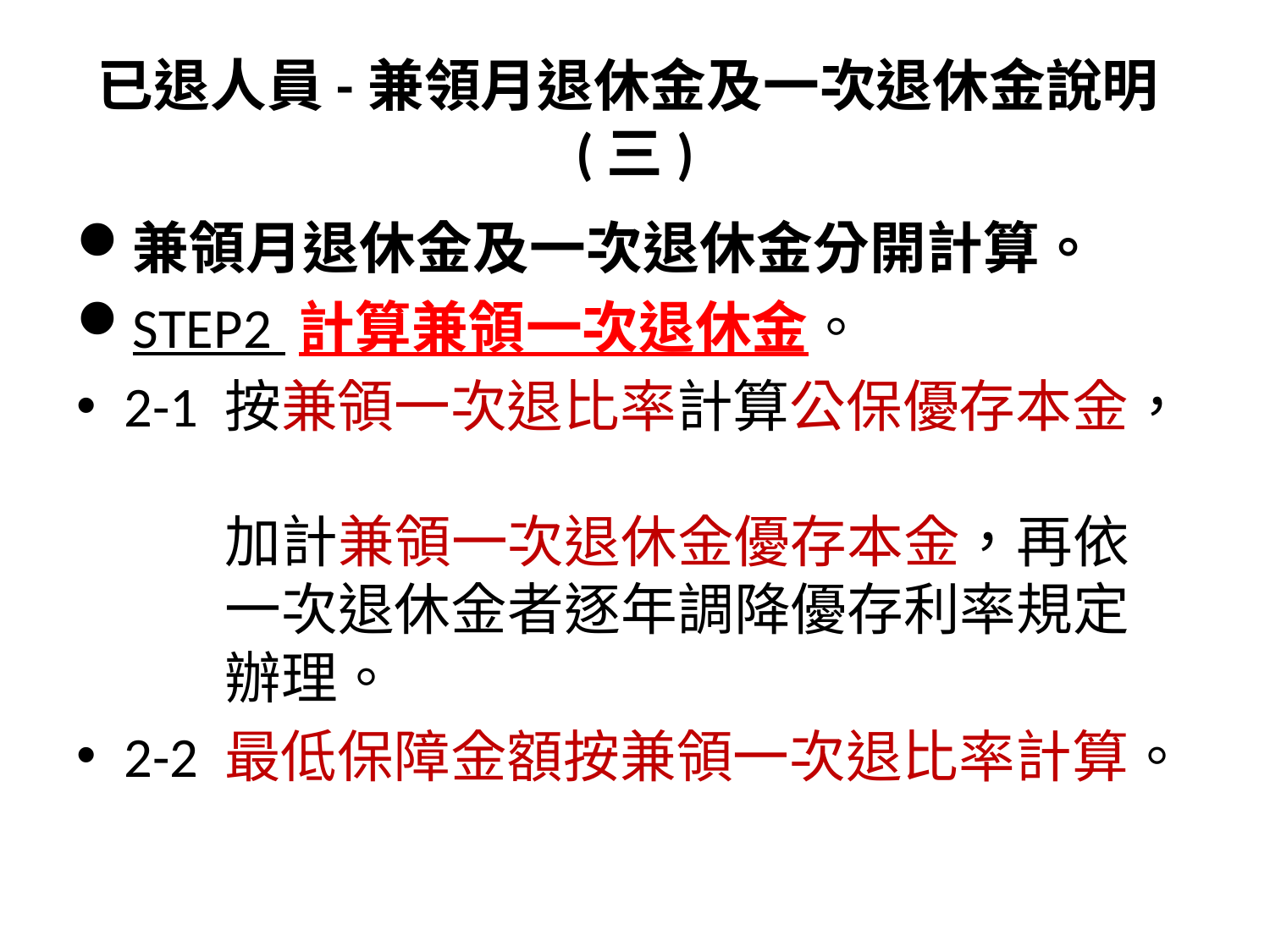

# 已退人員-兼領月退休金及一次退休金說明(三)
兼領月退休金及一次退休金分開計算。
STEP2 計算兼領一次退休金。
2-1 按兼領一次退比率計算公保優存本金，
        加計兼領一次退休金優存本金，再依
        一次退休金者逐年調降優存利率規定
        辦理。
2-2 最低保障金額按兼領一次退比率計算。